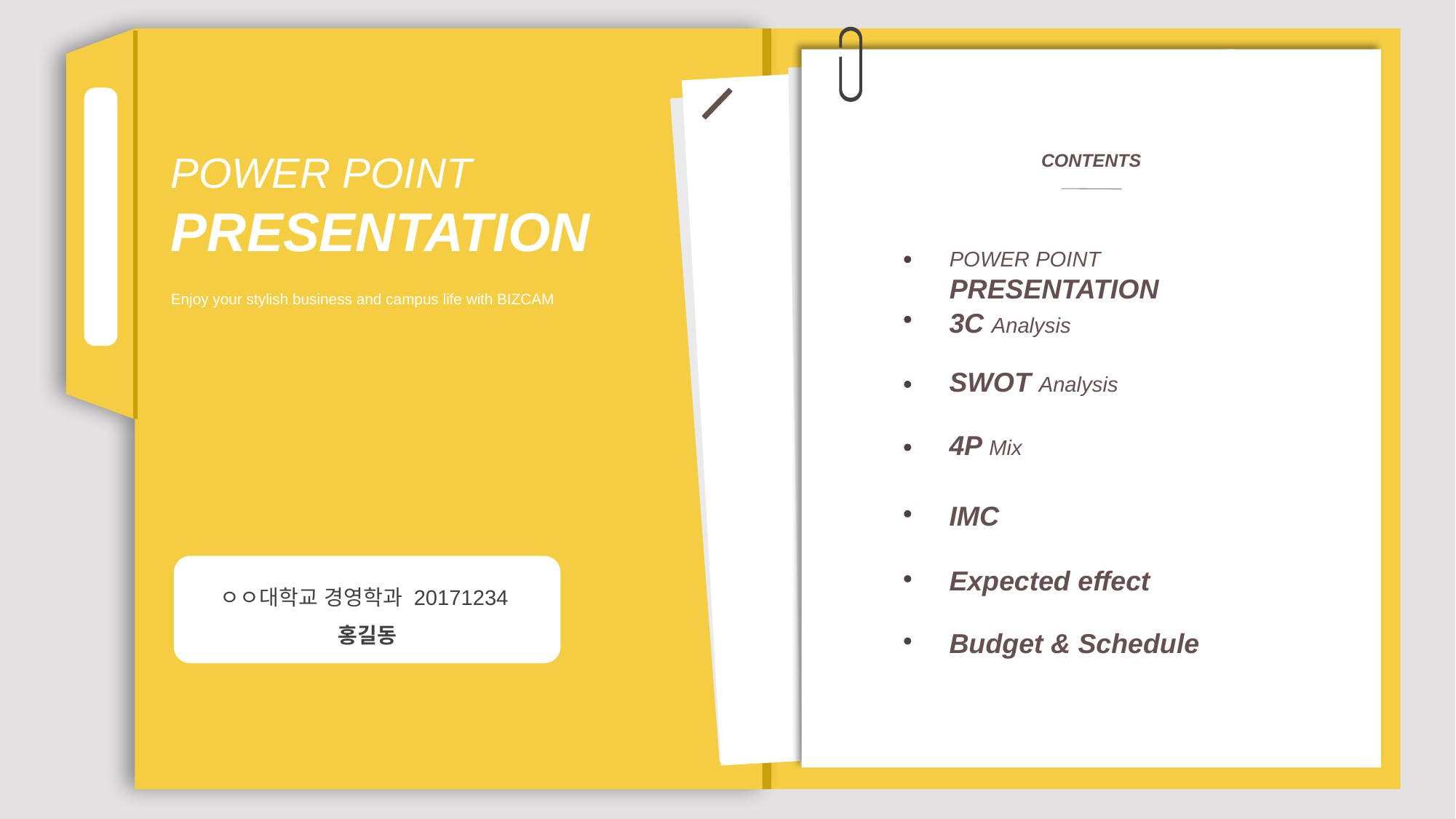

POWER POINT PRESENTATION

Enjoy your stylish business and campus life with BIZCAM
CONTENTS

POWER POINT PRESENTATION

3C Analysis

SWOT Analysis

4P Mix

IMC

Expected effect

Budget & Schedule

ㅇㅇ대학교 경영학과 20171234
홍길동